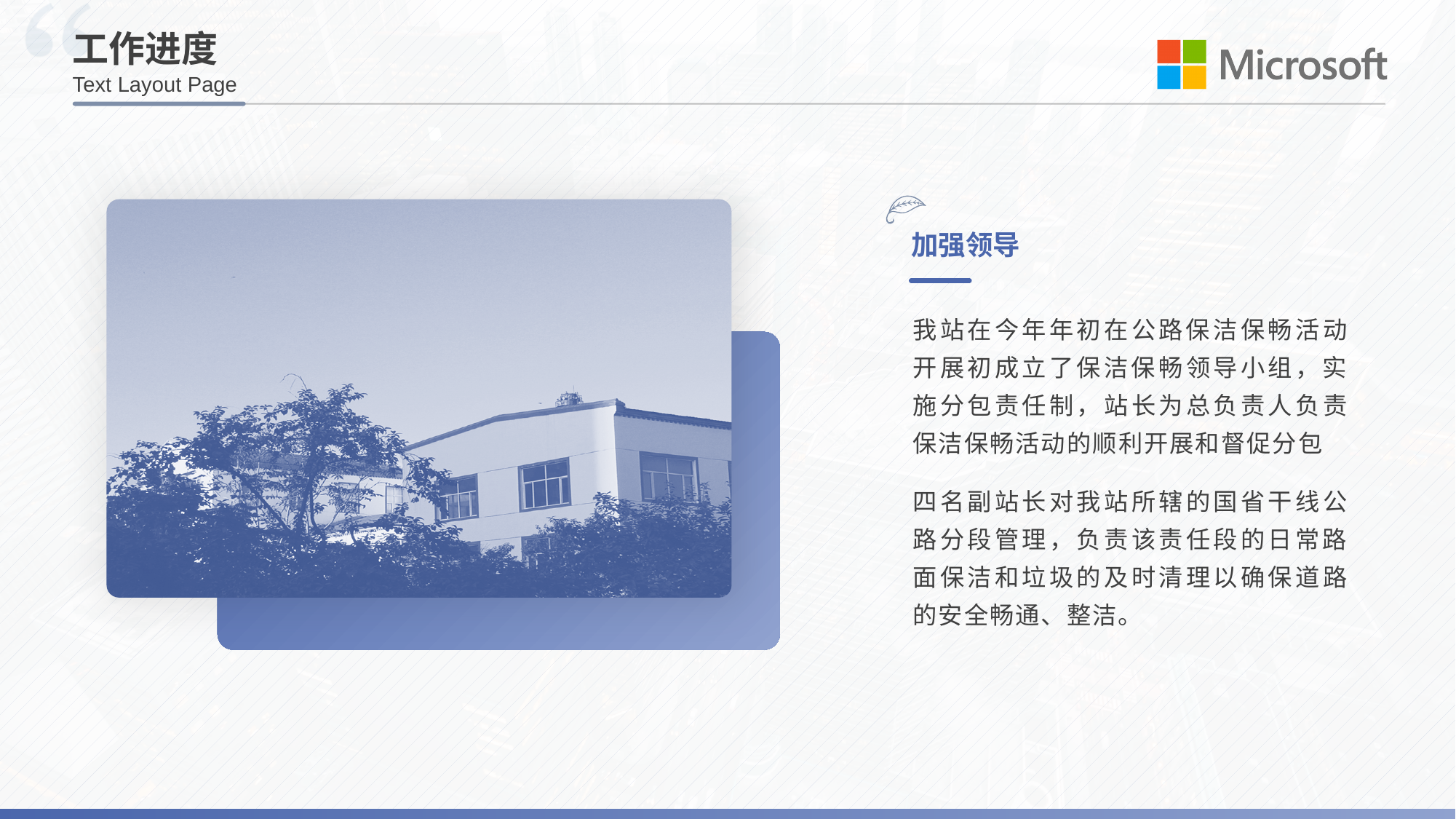

# 工作进度
Text Layout Page

加强领导

我站在今年年初在公路保洁保畅活动开展初成立了保洁保畅领导小组，实施分包责任制，站长为总负责人负责保洁保畅活动的顺利开展和督促分包

四名副站长对我站所辖的国省干线公路分段管理，负责该责任段的日常路面保洁和垃圾的及时清理以确保道路的安全畅通、整洁。